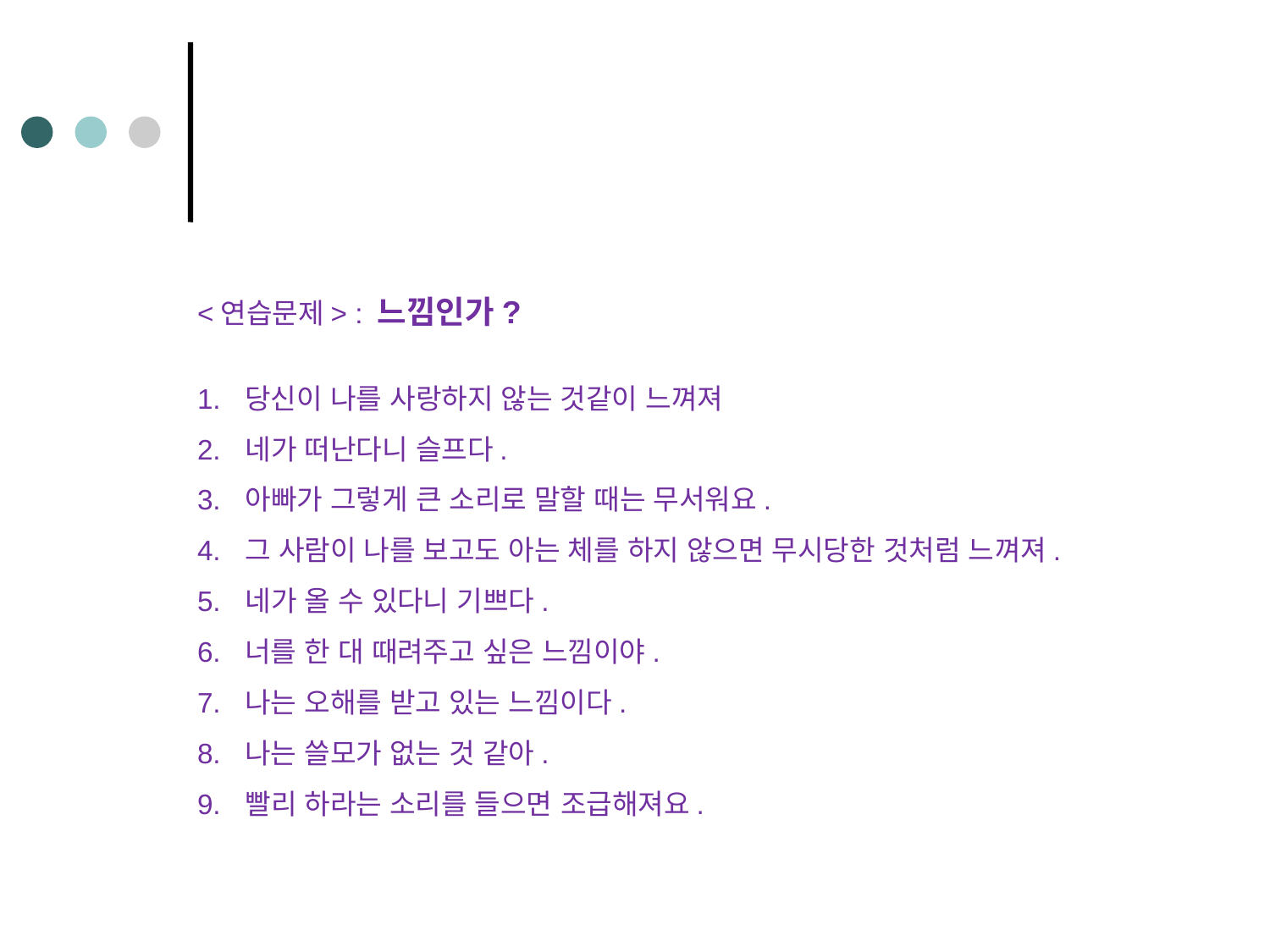

<연습문제> : 느낌인가?

당신이 나를 사랑하지 않는 것같이 느껴져
네가 떠난다니 슬프다.
아빠가 그렇게 큰 소리로 말할 때는 무서워요.
그 사람이 나를 보고도 아는 체를 하지 않으면 무시당한 것처럼 느껴져.
네가 올 수 있다니 기쁘다.
너를 한 대 때려주고 싶은 느낌이야.
나는 오해를 받고 있는 느낌이다.
나는 쓸모가 없는 것 같아.
빨리 하라는 소리를 들으면 조급해져요.